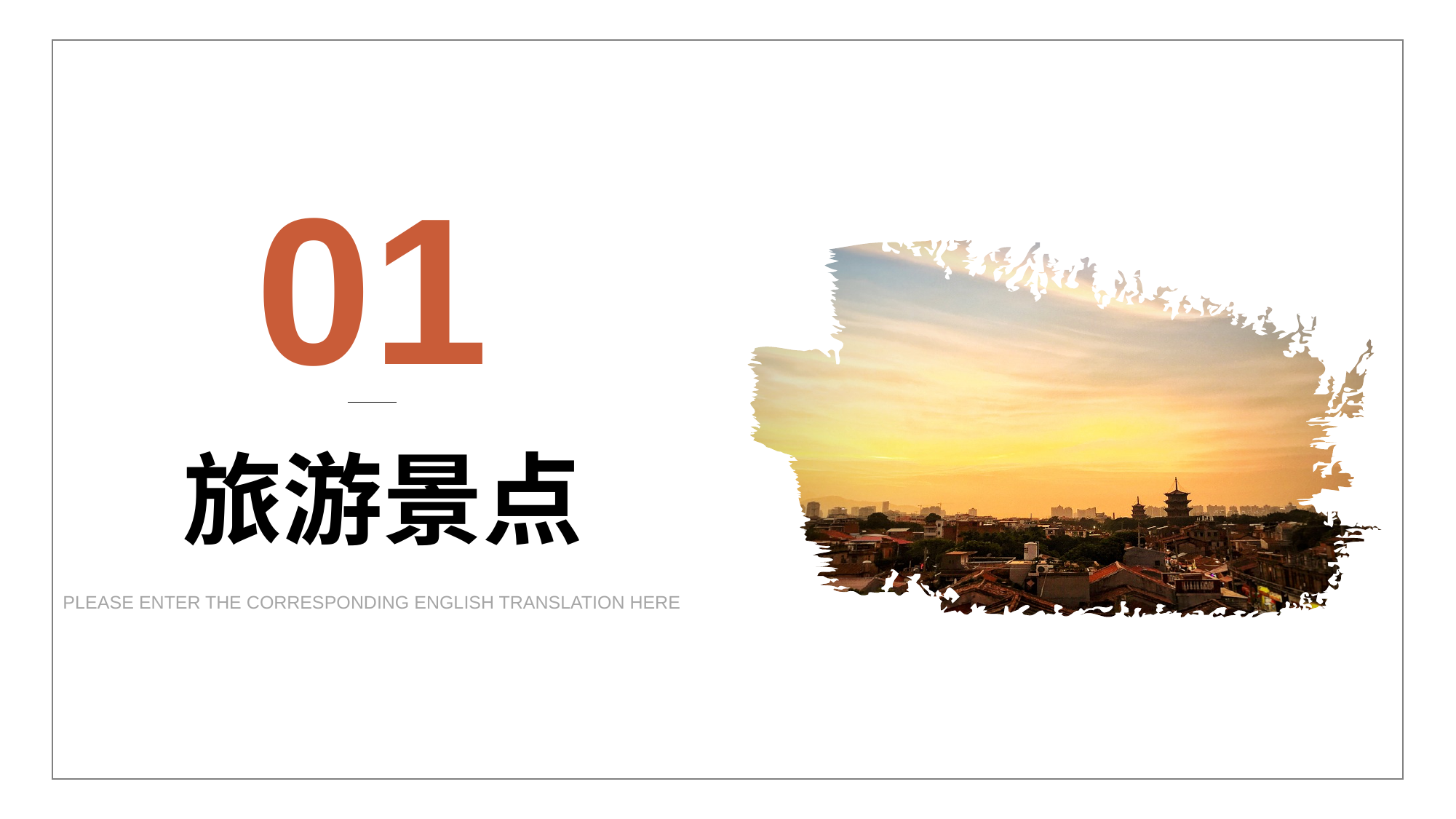

01

旅游景点
PLEASE ENTER THE CORRESPONDING ENGLISH TRANSLATION HERE